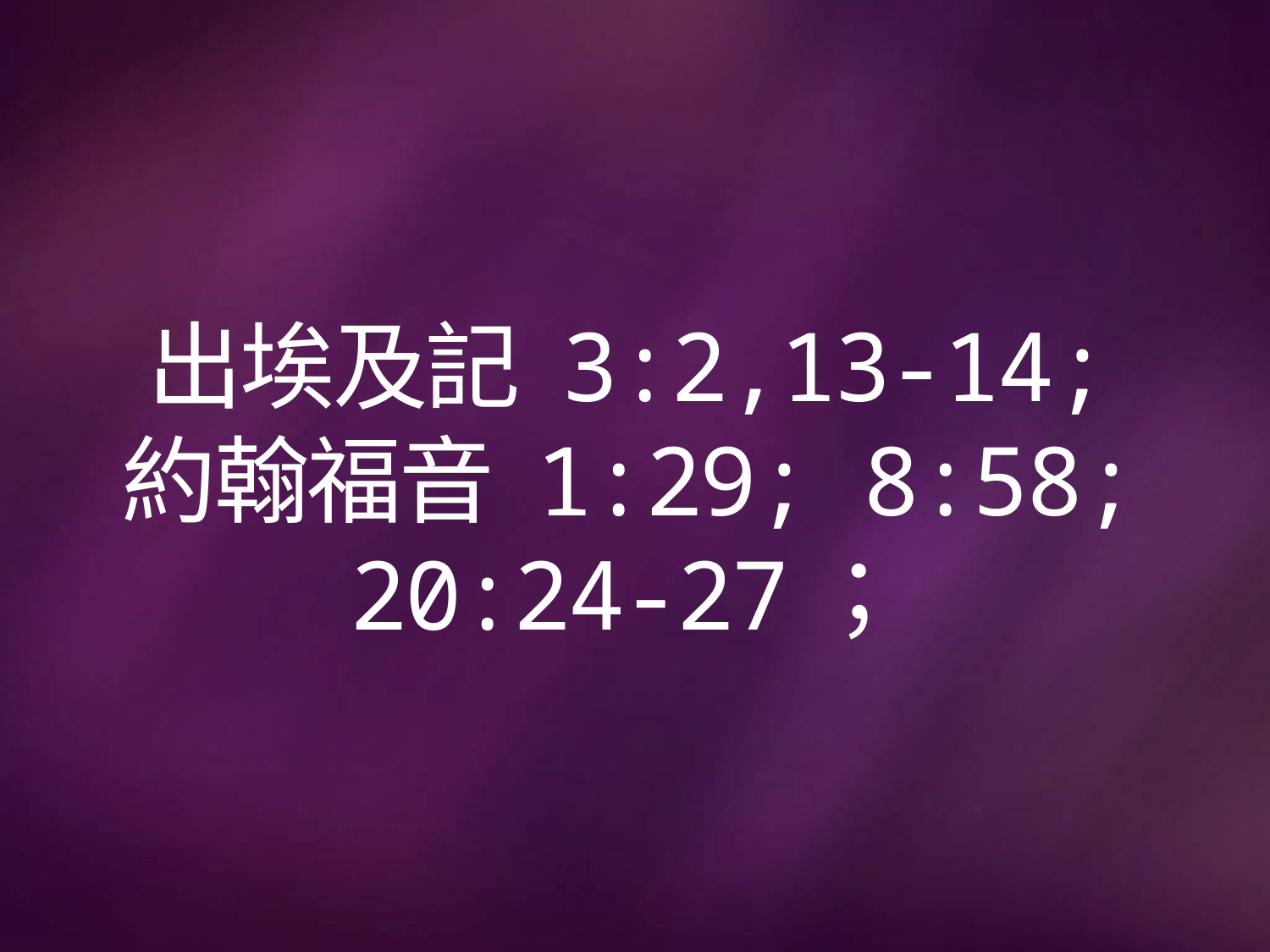

# 出埃及記 3:2,13-14; 約翰福音 1:29; 8:58; 20:24-27；